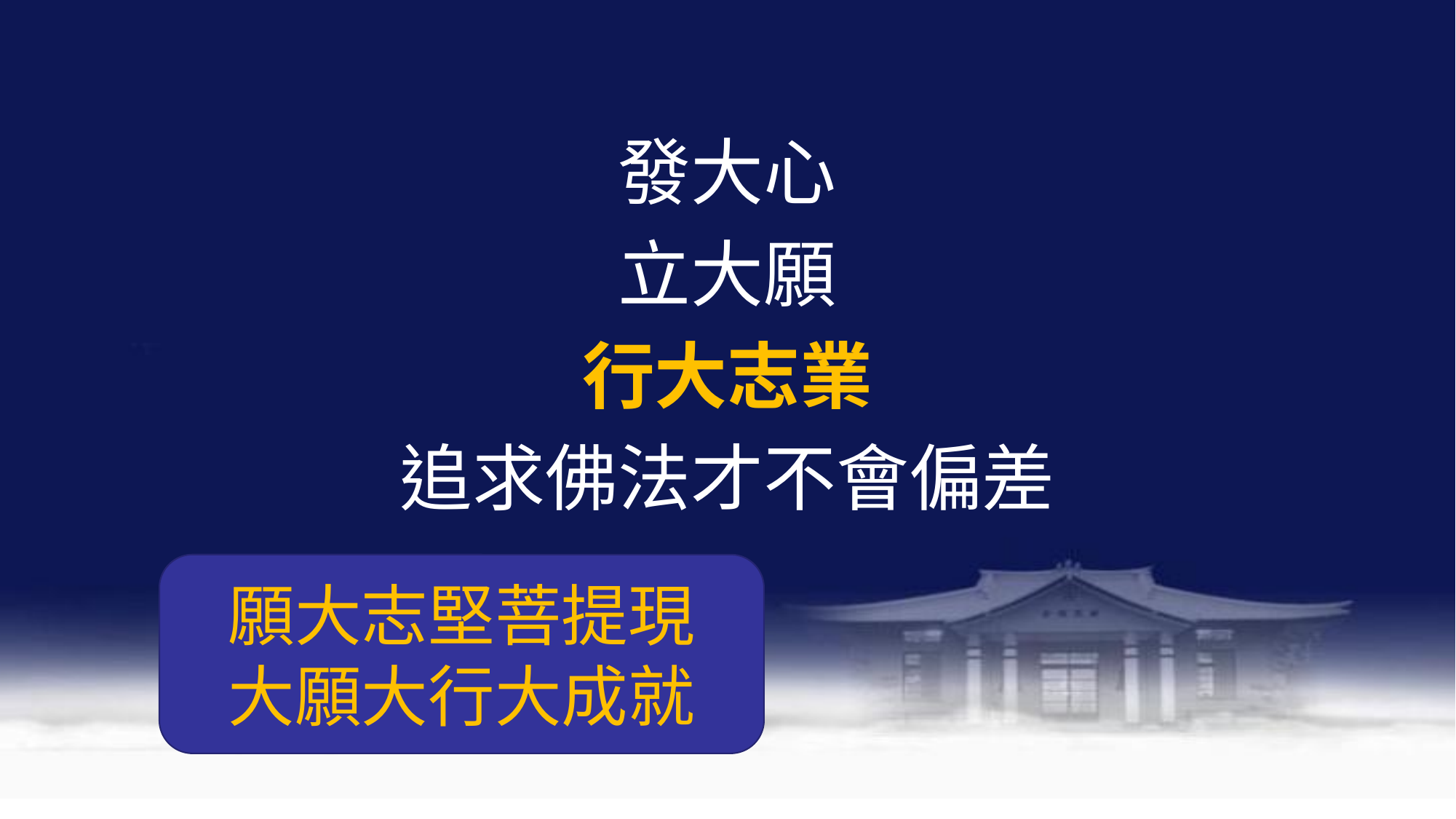

發大心
立大願
行大志業
追求佛法才不會偏差

願大志堅菩提現
大願大行大成就